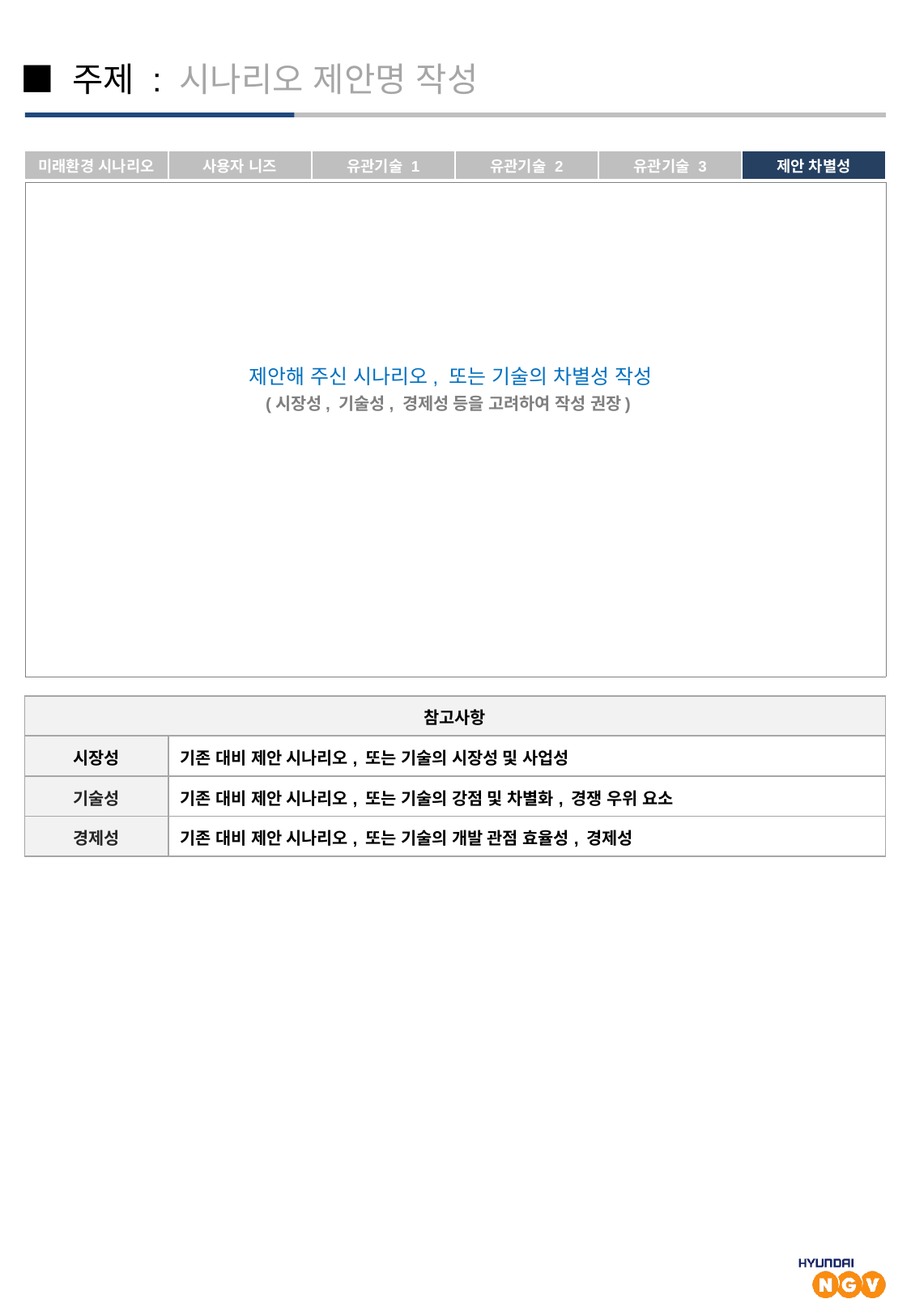

■ 주제 : 시나리오 제안명 작성
| 미래환경 시나리오 | 사용자 니즈 | 유관기술 1 | 유관기술 2 | 유관기술 3 | 제안 차별성 |
| --- | --- | --- | --- | --- | --- |
|  |
| --- |
제안해 주신 시나리오, 또는 기술의 차별성 작성
(시장성, 기술성, 경제성 등을 고려하여 작성 권장)
| 참고사항 |  |
| --- | --- |
| 시장성 | 기존 대비 제안 시나리오, 또는 기술의 시장성 및 사업성 |
| 기술성 | 기존 대비 제안 시나리오, 또는 기술의 강점 및 차별화, 경쟁 우위 요소 |
| 경제성 | 기존 대비 제안 시나리오, 또는 기술의 개발 관점 효율성, 경제성 |